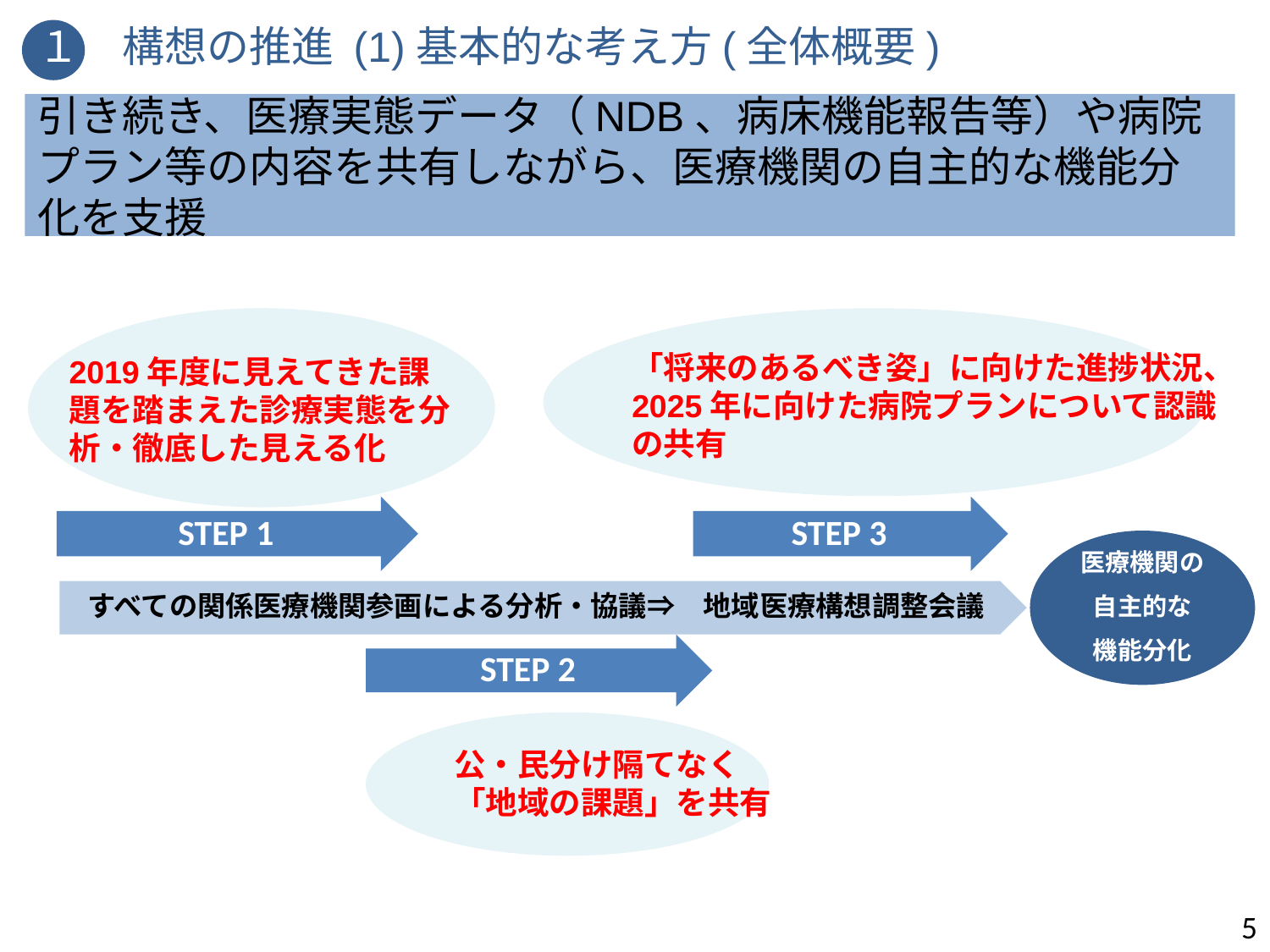

１　構想の推進 (1)基本的な考え方(全体概要)

引き続き、医療実態データ（NDB、病床機能報告等）や病院プラン等の内容を共有しながら、医療機関の自主的な機能分化を支援

「将来のあるべき姿」に向けた進捗状況、
2025年に向けた病院プランについて認識の共有
2019年度に⾒えてきた課題を踏まえた診療実態を分析・徹底した⾒える化
STEP 1
STEP 3
医療機関の
自主的な
機能分化
すべての関係医療機関参画による分析・協議⇒　地域医療構想調整会議
STEP 2

公・民分け隔てなく
「地域の課題」を共有

### Chart

| Category |
|---|
5